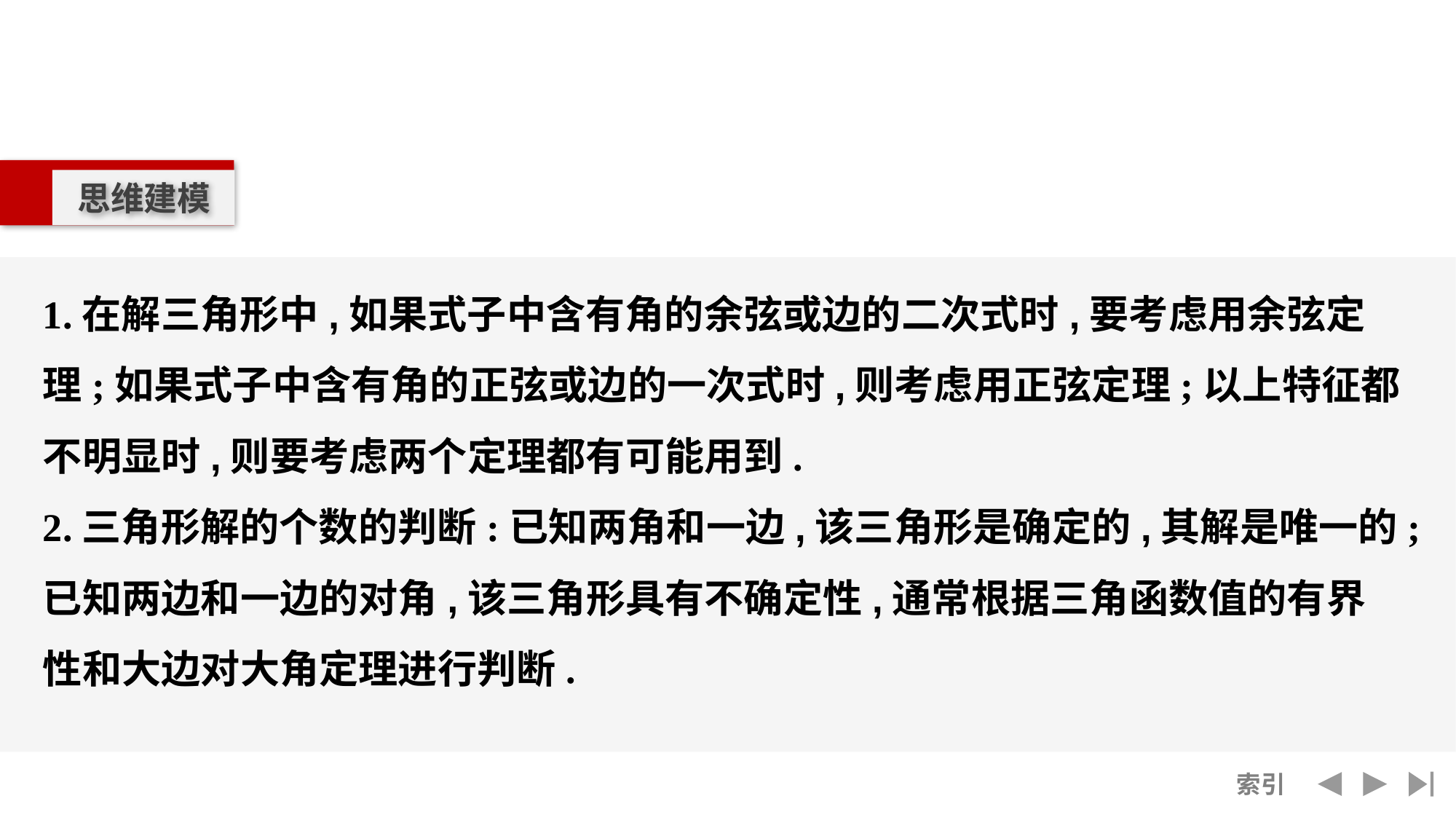

思维建模

1.在解三角形中,如果式子中含有角的余弦或边的二次式时,要考虑用余弦定理;如果式子中含有角的正弦或边的一次式时,则考虑用正弦定理;以上特征都不明显时,则要考虑两个定理都有可能用到.
2.三角形解的个数的判断:已知两角和一边,该三角形是确定的,其解是唯一的;已知两边和一边的对角,该三角形具有不确定性,通常根据三角函数值的有界性和大边对大角定理进行判断.